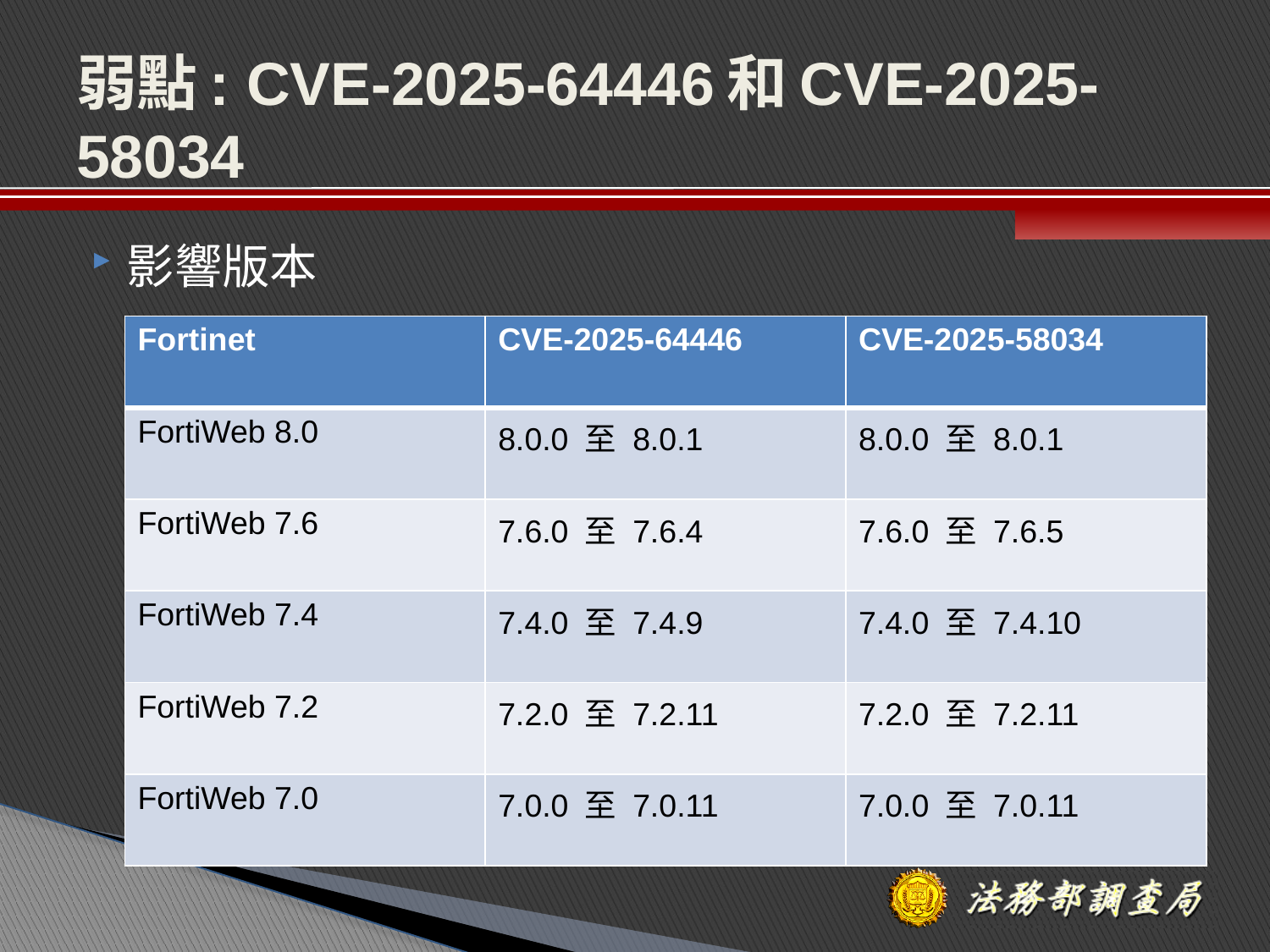

# 弱點: CVE-2025-64446和CVE-2025-58034
影響版本
| Fortinet | CVE-2025-64446 | CVE-2025-58034 |
| --- | --- | --- |
| FortiWeb 8.0 | 8.0.0 至 8.0.1 | 8.0.0 至 8.0.1 |
| FortiWeb 7.6 | 7.6.0 至 7.6.4 | 7.6.0 至 7.6.5 |
| FortiWeb 7.4 | 7.4.0 至 7.4.9 | 7.4.0 至 7.4.10 |
| FortiWeb 7.2 | 7.2.0 至 7.2.11 | 7.2.0 至 7.2.11 |
| FortiWeb 7.0 | 7.0.0 至 7.0.11 | 7.0.0 至 7.0.11 |